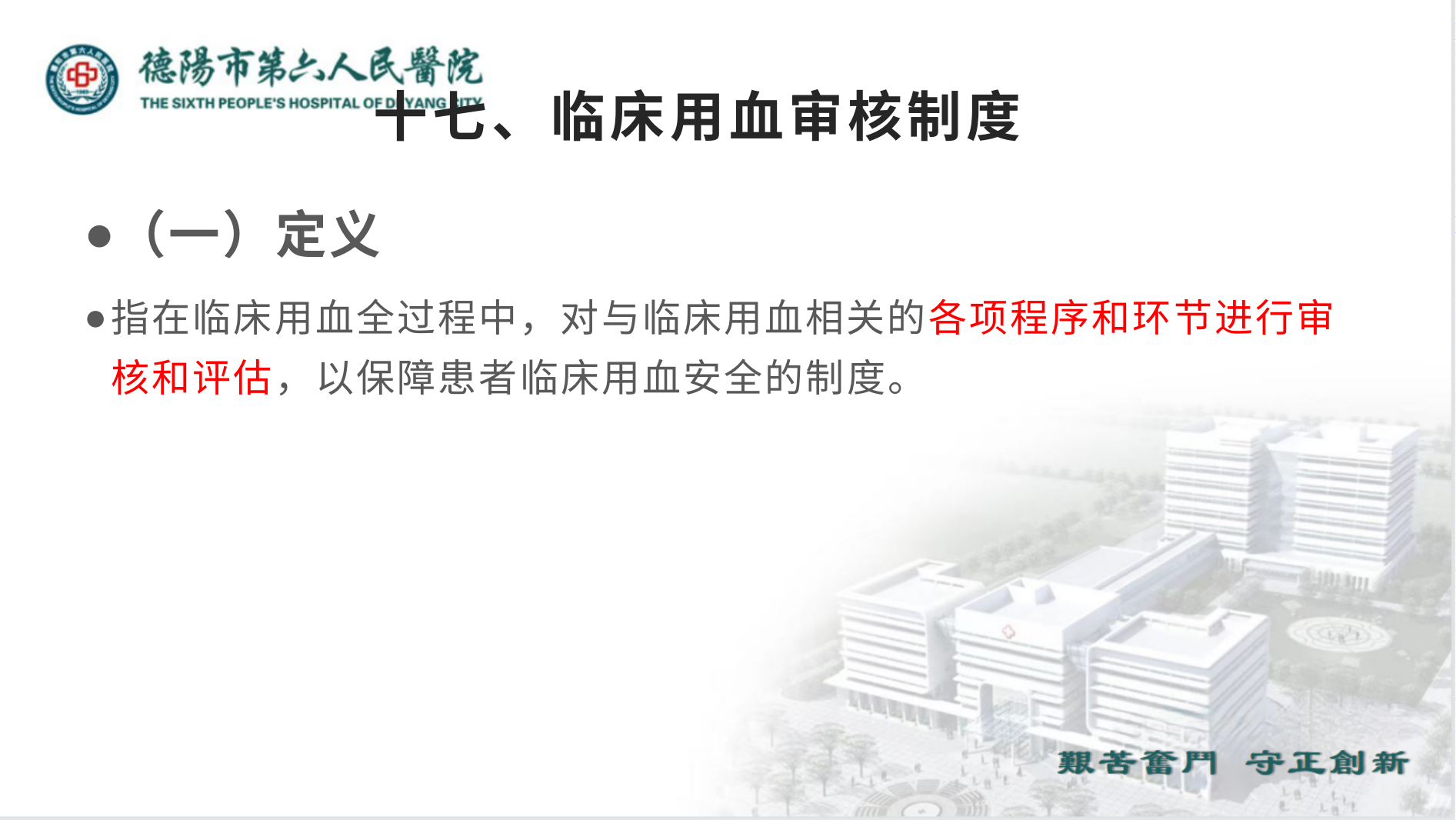

# 十七、临床用血审核制度
（一）定义
指在临床用血全过程中，对与临床用血相关的各项程序和环节进行审核和评估，以保障患者临床用血安全的制度。